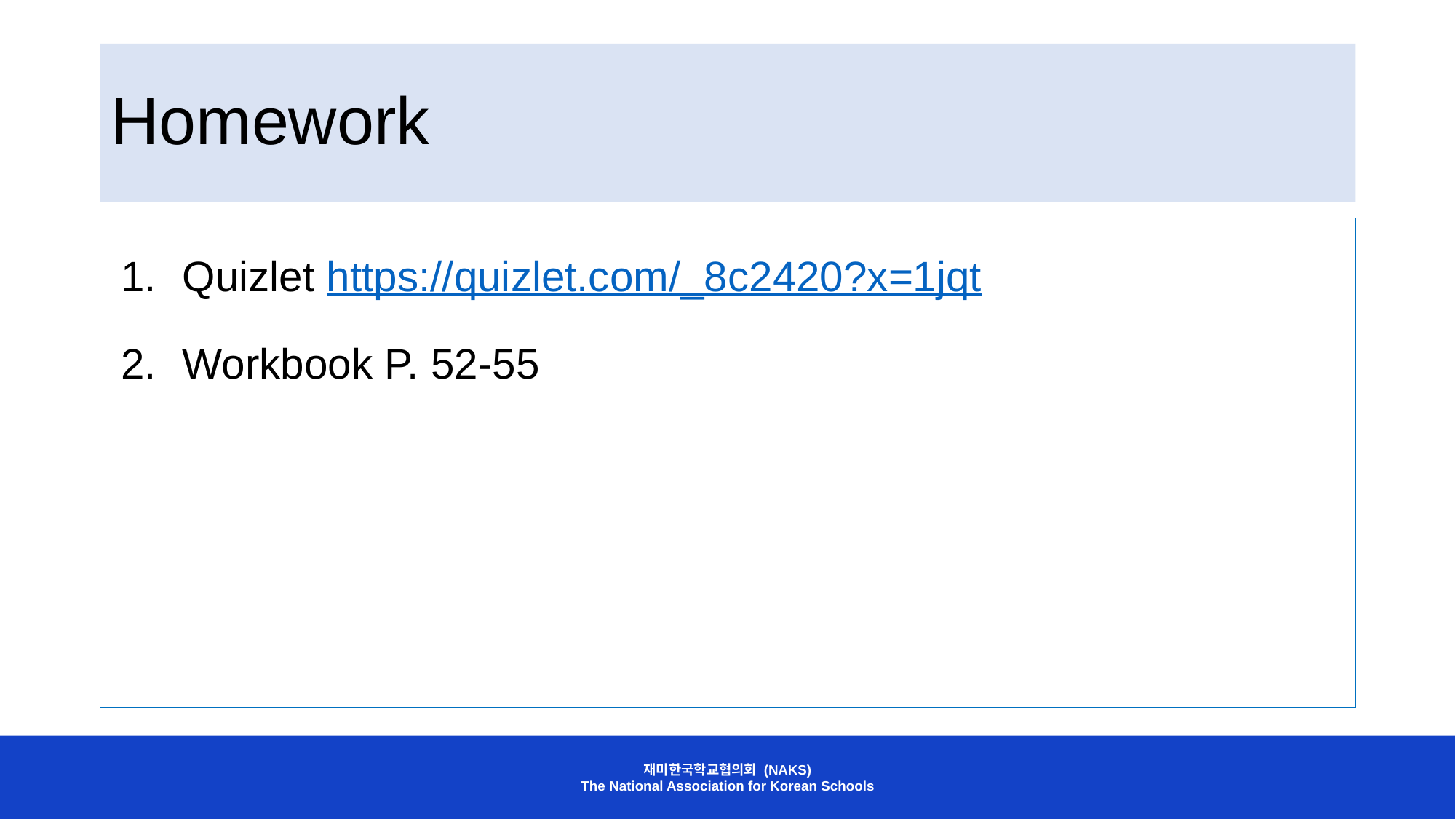

# Homework
Quizlet https://quizlet.com/_8c2420?x=1jqt
Workbook P. 52-55
재미한국학교협의회 (NAKS)
The National Association for Korean Schools